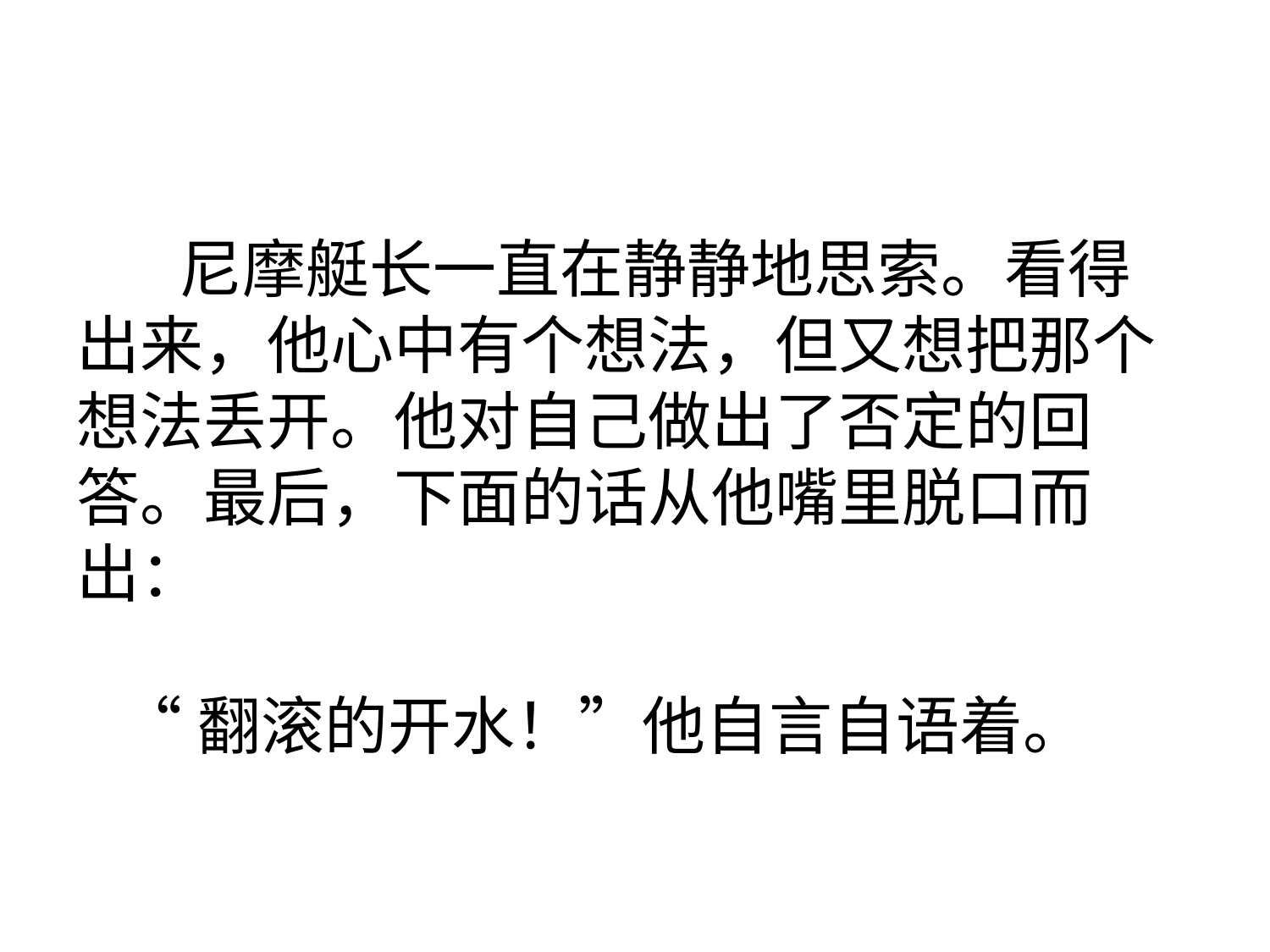

尼摩艇长一直在静静地思索。看得出来，他心中有个想法，但又想把那个想法丢开。他对自己做出了否定的回答。最后，下面的话从他嘴里脱口而出：

   “翻滚的开水！”他自言自语着。